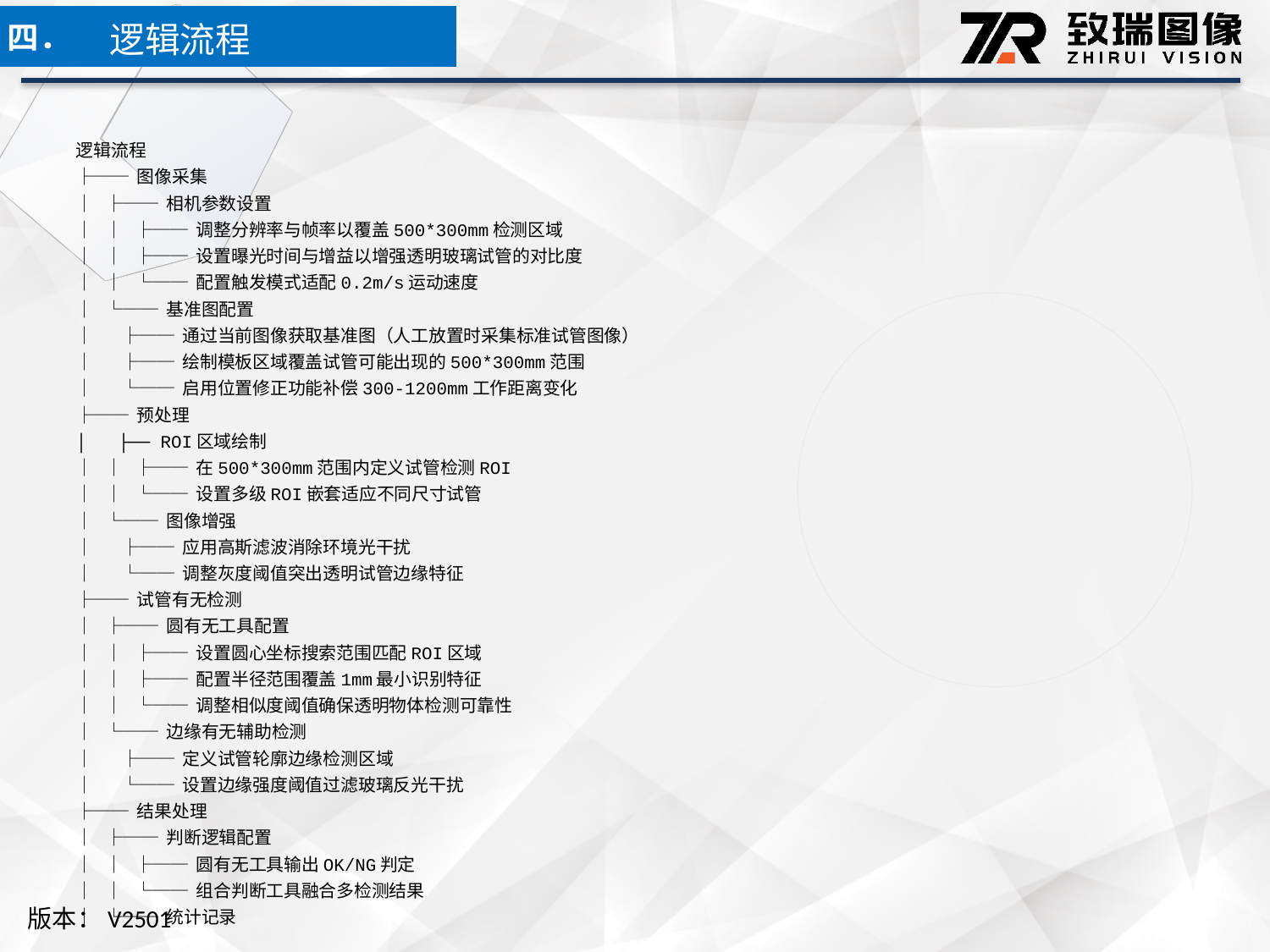

逻辑流程
四．

逻辑流程
├── 图像采集
│   ├── 相机参数设置
│   │   ├── 调整分辨率与帧率以覆盖500*300mm检测区域
│   │   ├── 设置曝光时间与增益以增强透明玻璃试管的对比度
│   │   └── 配置触发模式适配0.2m/s运动速度
│   └── 基准图配置
│       ├── 通过当前图像获取基准图（人工放置时采集标准试管图像）
│       ├── 绘制模板区域覆盖试管可能出现的500*300mm范围
│       └── 启用位置修正功能补偿300-1200mm工作距离变化
├── 预处理
│   ├── ROI区域绘制
│   │   ├── 在500*300mm范围内定义试管检测ROI
│   │   └── 设置多级ROI嵌套适应不同尺寸试管
│   └── 图像增强
│       ├── 应用高斯滤波消除环境光干扰
│       └── 调整灰度阈值突出透明试管边缘特征
├── 试管有无检测
│   ├── 圆有无工具配置
│   │   ├── 设置圆心坐标搜索范围匹配ROI区域
│   │   ├── 配置半径范围覆盖1mm最小识别特征
│   │   └── 调整相似度阈值确保透明物体检测可靠性
│   └── 边缘有无辅助检测
│       ├── 定义试管轮廓边缘检测区域
│       └── 设置边缘强度阈值过滤玻璃反光干扰
├── 结果处理
│   ├── 判断逻辑配置
│   │   ├── 圆有无工具输出OK/NG判定
│   │   └── 组合判断工具融合多检测结果
│   └── 统计记录